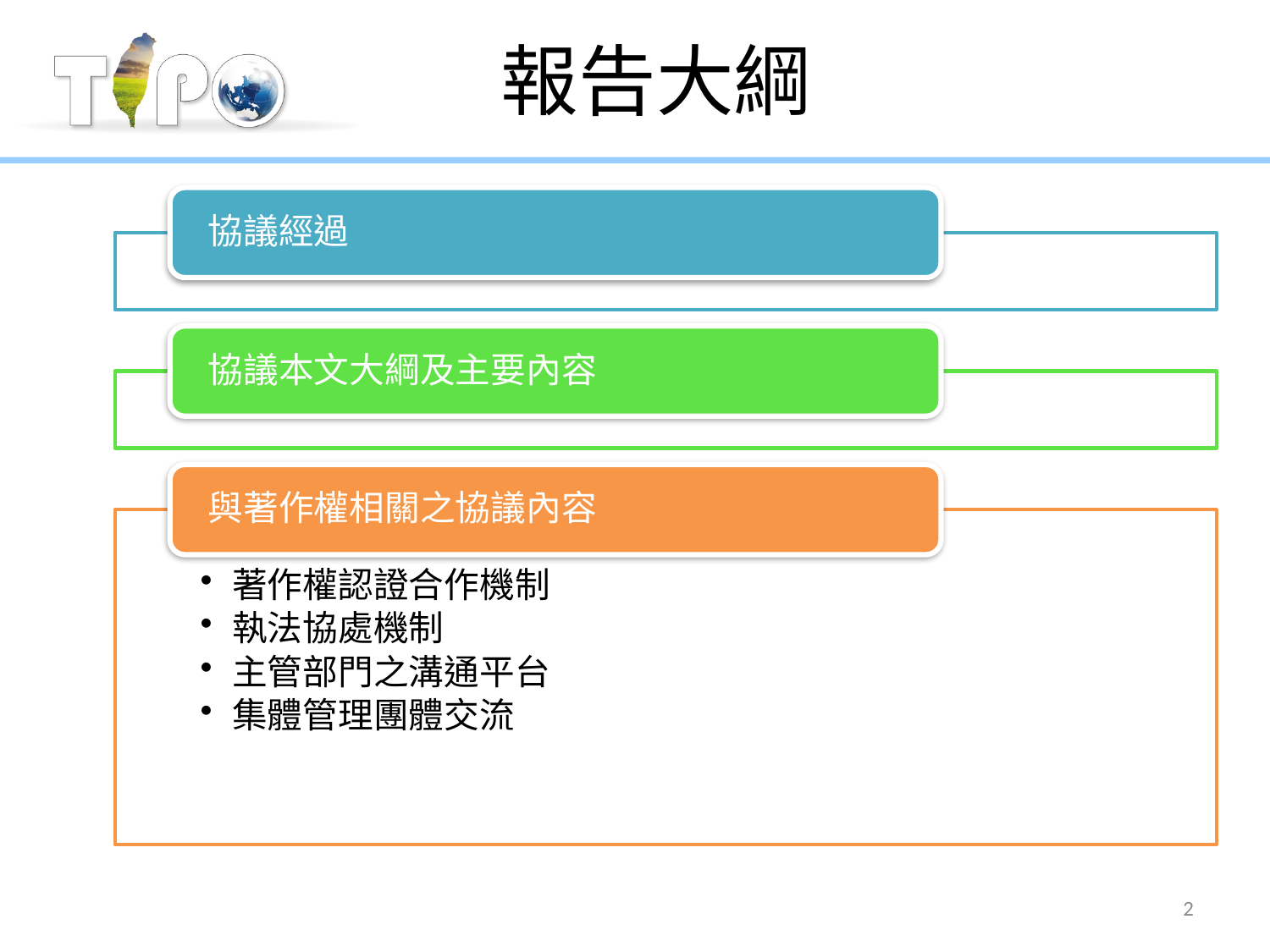

# 報告大綱
協議經過
協議本文大綱及主要內容
著作權認證合作機制
執法協處機制
主管部門之溝通平台
集體管理團體交流
與著作權相關之協議內容
2